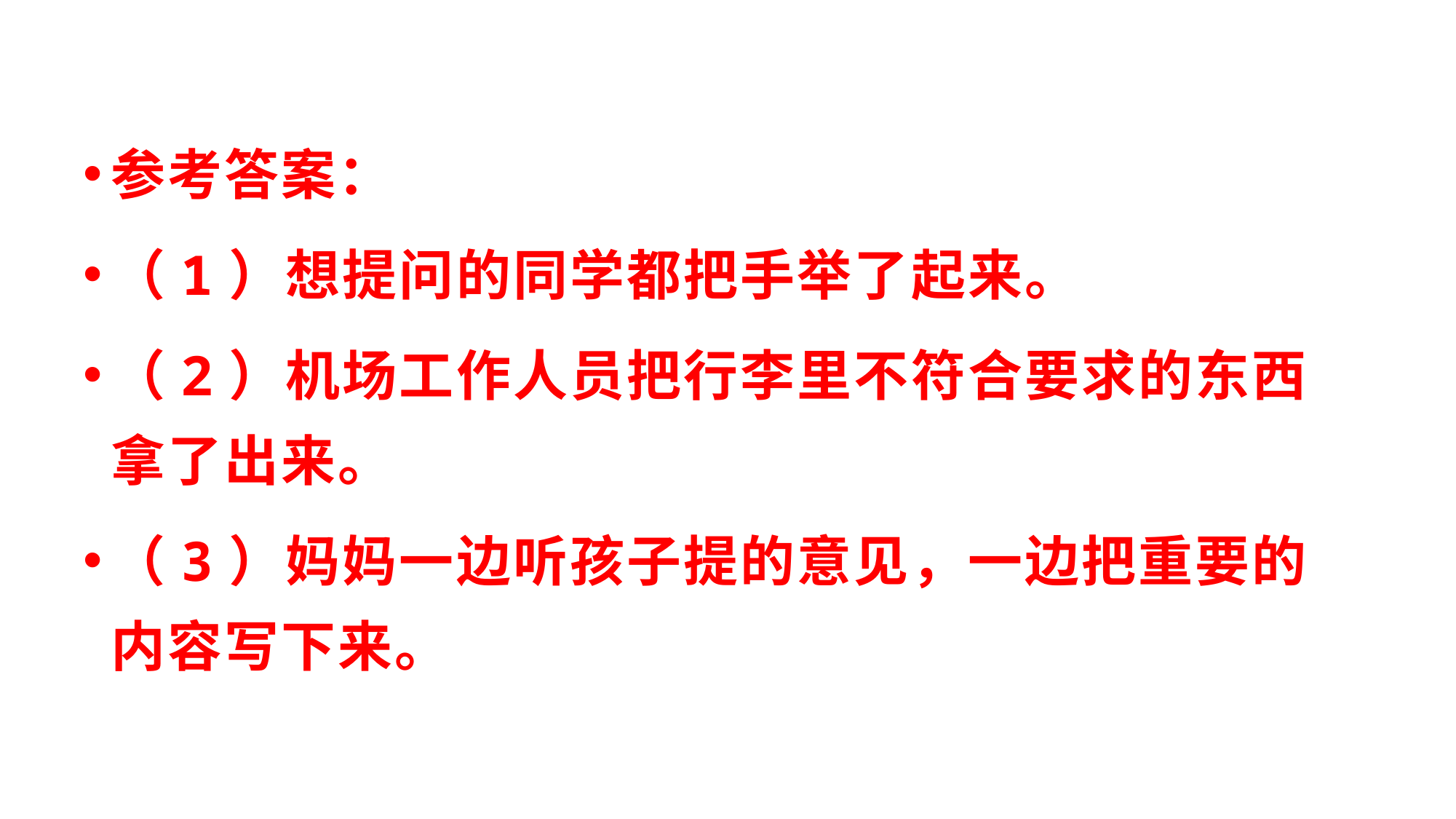

参考答案：
（1）想提问的同学都把手举了起来。
（2）机场工作人员把行李里不符合要求的东西拿了出来。
（3）妈妈一边听孩子提的意见，一边把重要的内容写下来。